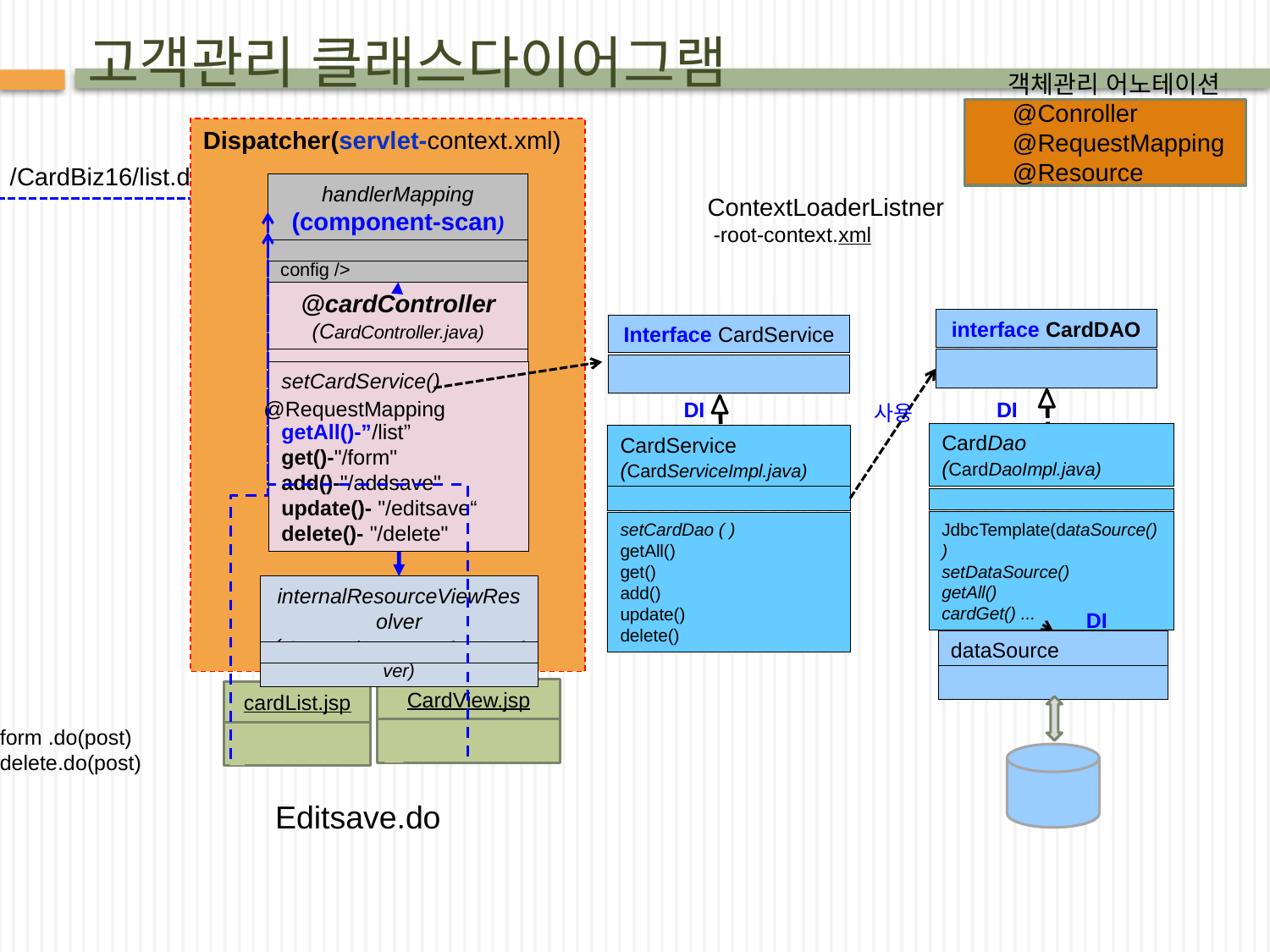

# 고객관리 클래스다이어그램
  객체관리 어노테이션
     @Conroller
     @RequestMapping
     @Resource

Dispatcher(servlet-context.xml)

/CardBiz16/list.do#
handlerMapping
(component-scan)
<context:annotation-config />

ContextLoaderListner
 -root-context.xml
@cardController
(CardController.java)

setCardService()

getAll()-”/list”
get()-"/form"
add()-"/addsave"
update()- "/editsave“
delete()- "/delete"
interface CardDAO

Interface CardService

사용
 @RequestMapping

DI
DI
사용

CardDao
(CardDaoImpl.java)

JdbcTemplate(dataSource())
setDataSource()
getAll()
cardGet() ...
CardService
(CardServiceImpl.java)

setCardDao ( )
getAll()
get()
add()
update()
delete()
internalResourceViewResolver ( SInternalResourceViewResolver)

DI
dataSource

CardView.jsp

cardList.jsp

form .do(post)
delete.do(post)

Editsave.do